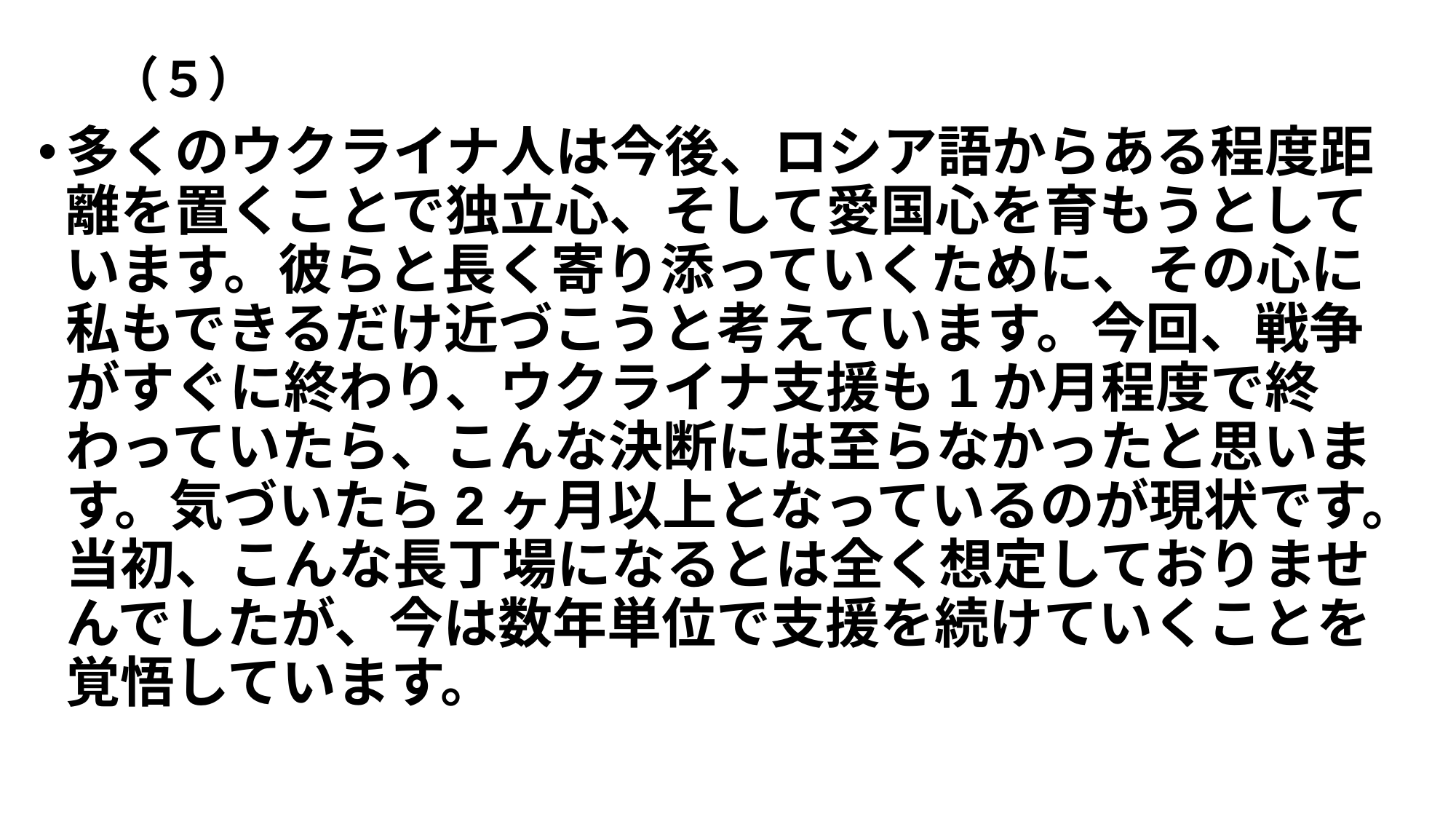

# （５）
多くのウクライナ人は今後、ロシア語からある程度距離を置くことで独立心、そして愛国心を育もうとしています。彼らと長く寄り添っていくために、その心に私もできるだけ近づこうと考えています。今回、戦争がすぐに終わり、ウクライナ支援も1か月程度で終わっていたら、こんな決断には至らなかったと思います。気づいたら2ヶ月以上となっているのが現状です。当初、こんな長丁場になるとは全く想定しておりませんでしたが、今は数年単位で支援を続けていくことを覚悟しています。